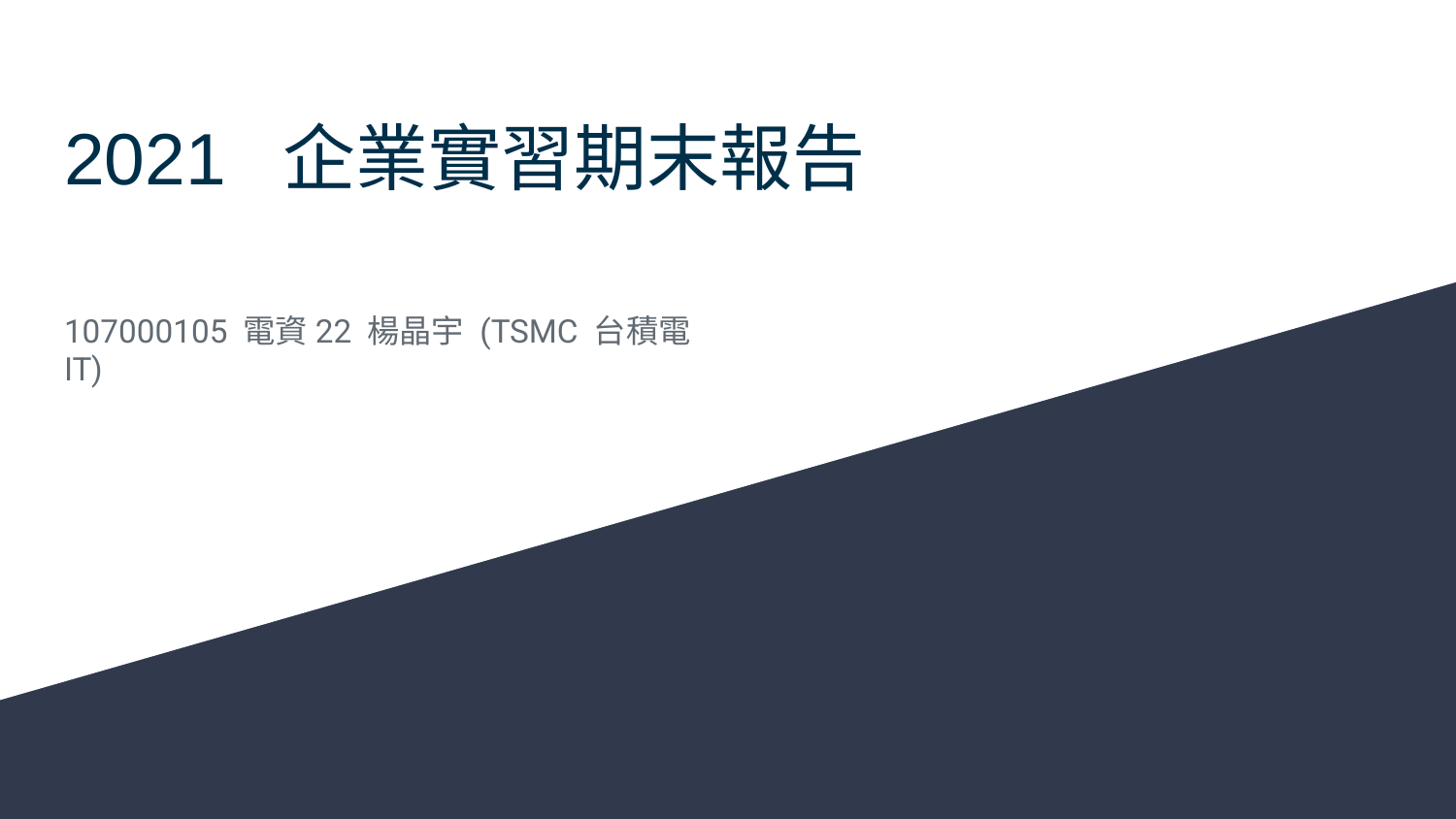

# 2021  企業實習期末報告
107000105 電資22 楊晶宇 (TSMC 台積電 IT)